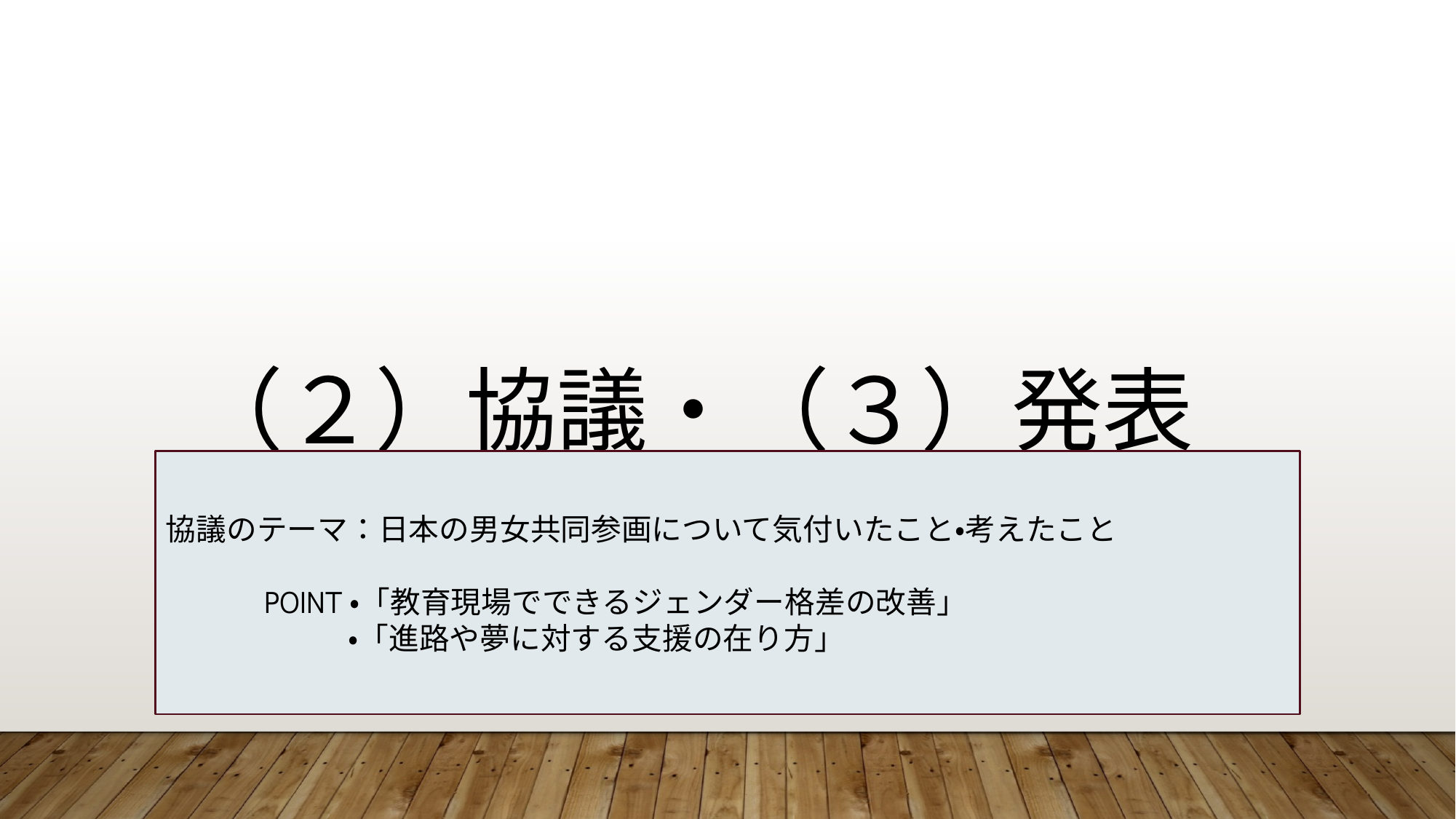

（２）協議・（３）発表
協議のテーマ：日本の男女共同参画について気付いたこと・考えたこと

　　　POINT・「教育現場でできるジェンダー格差の改善」
　　　　　　・「進路や夢に対する支援の在り方」